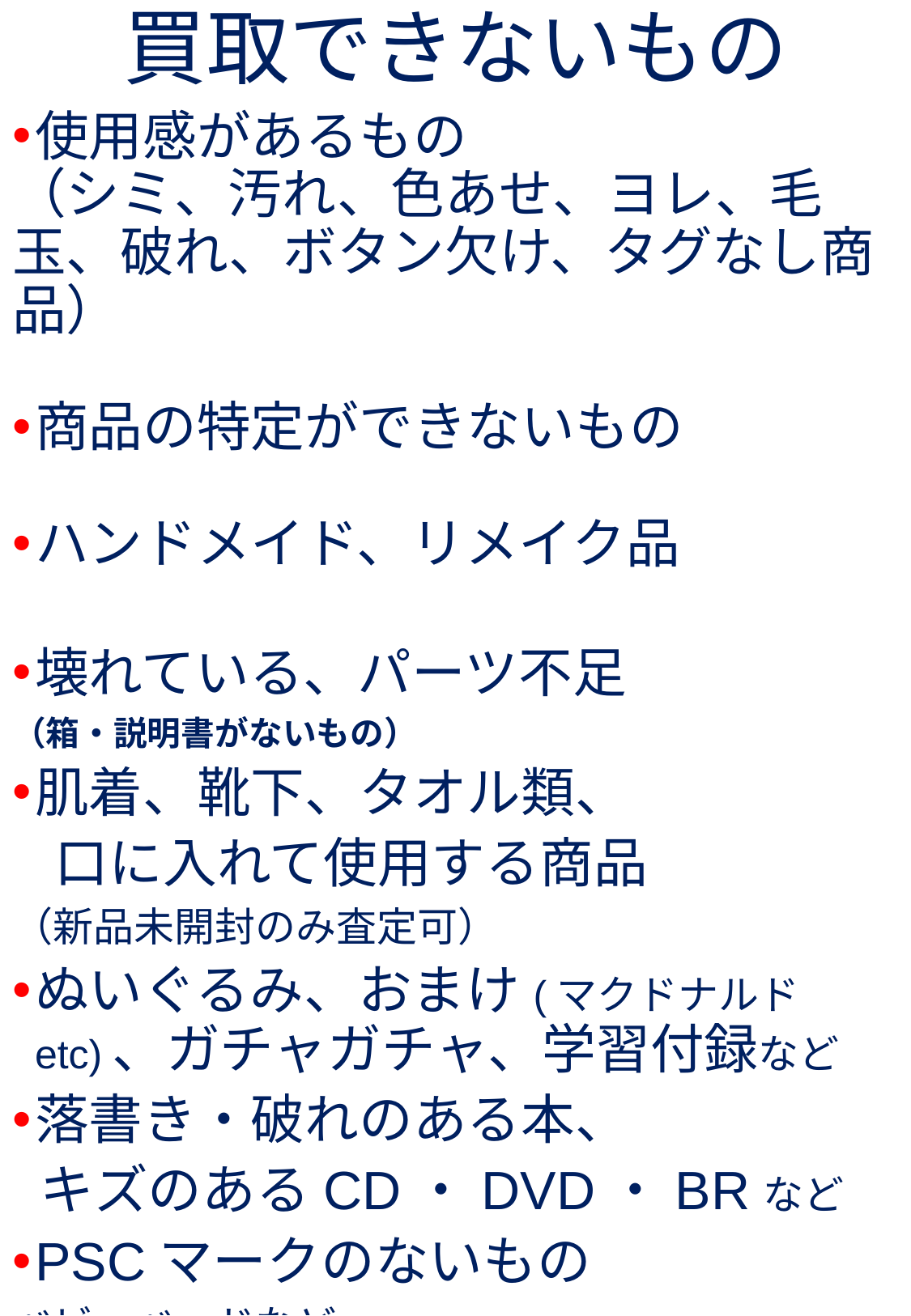

# 買取できないもの
使用感があるもの
（シミ、汚れ、色あせ、ヨレ、毛玉、破れ、ボタン欠け、タグなし商品）

商品の特定ができないもの

ハンドメイド、リメイク品

壊れている、パーツ不足
（箱・説明書がないもの）
肌着、靴下、タオル類、
  口に入れて使用する商品
（新品未開封のみ査定可）
ぬいぐるみ、おまけ(マクドナルド etc)、ガチャガチャ、学習付録など
落書き・破れのある本、
 キズのあるCD・DVD・BRなど
PSCマークのないもの
ベビーベッドなど